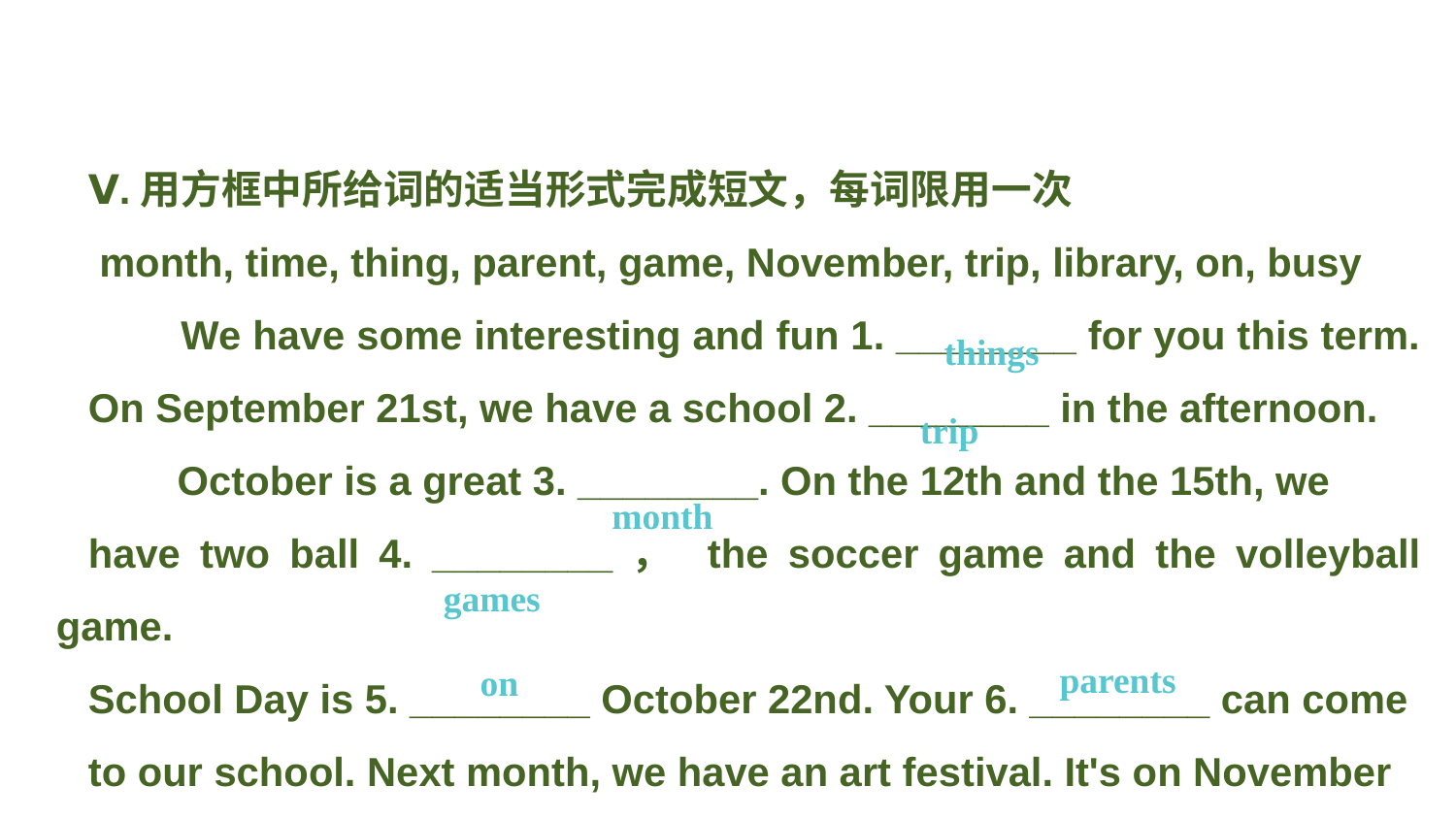

Ⅴ.用方框中所给词的适当形式完成短文，每词限用一次
 month, time, thing, parent, game, November, trip, library, on, busy
        We have some interesting and fun 1. ________ for you this term.
On September 21st, we have a school 2. ________ in the afternoon.
        October is a great 3. ________. On the 12th and the 15th, we
have two ball 4. ________， the soccer game and the volleyball game.
School Day is 5. ________ October 22nd. Your 6. ________ can come
to our school. Next month, we have an art festival. It's on November
things
trip
month
games
parents
on